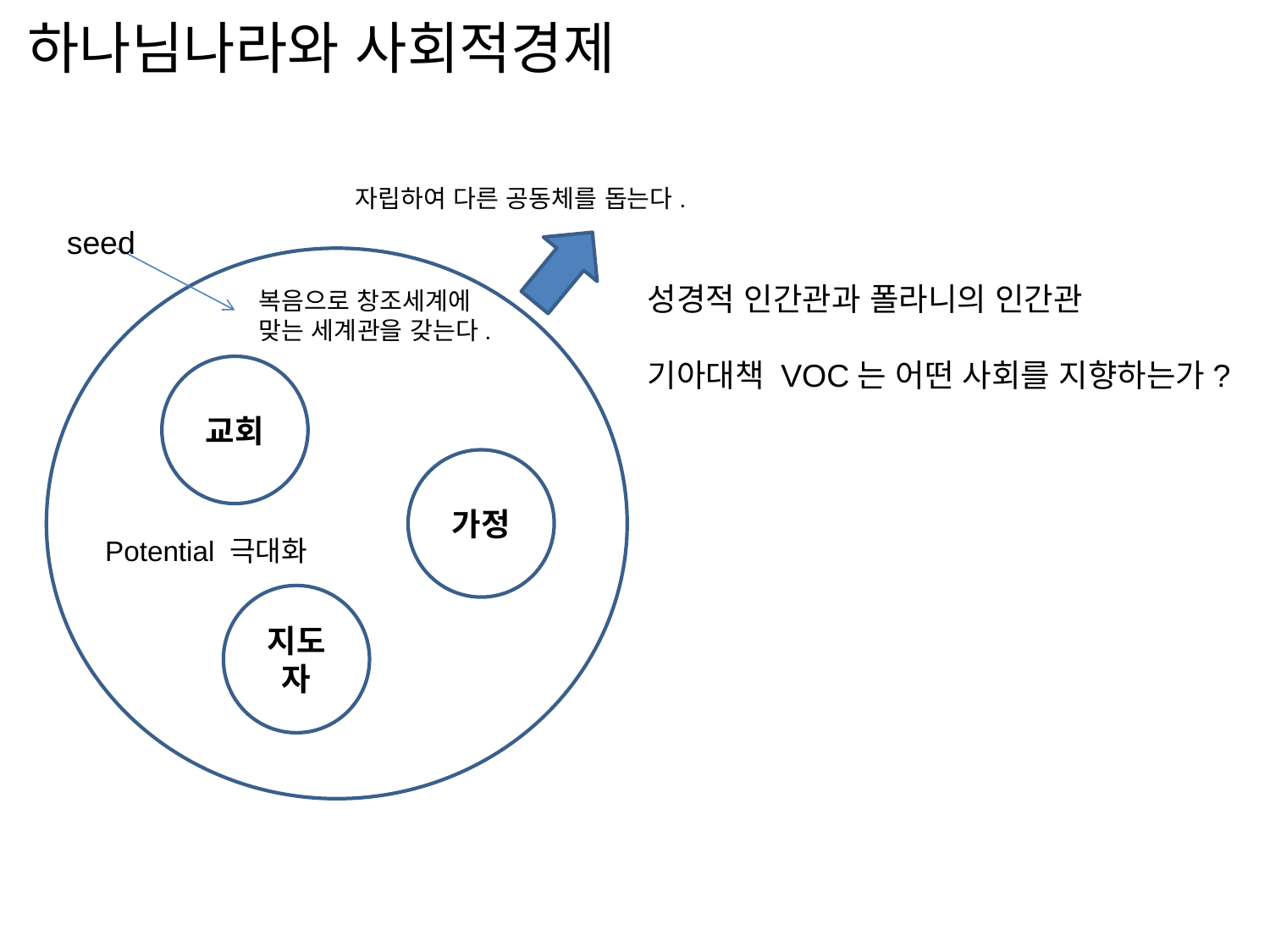

하나님나라와 사회적경제
자립하여 다른 공동체를 돕는다.
seed

복음으로 창조세계에 맞는 세계관을 갖는다.
교회
가정
Potential 극대화
지도자
성경적 인간관과 폴라니의 인간관

기아대책 VOC는 어떤 사회를 지향하는가?